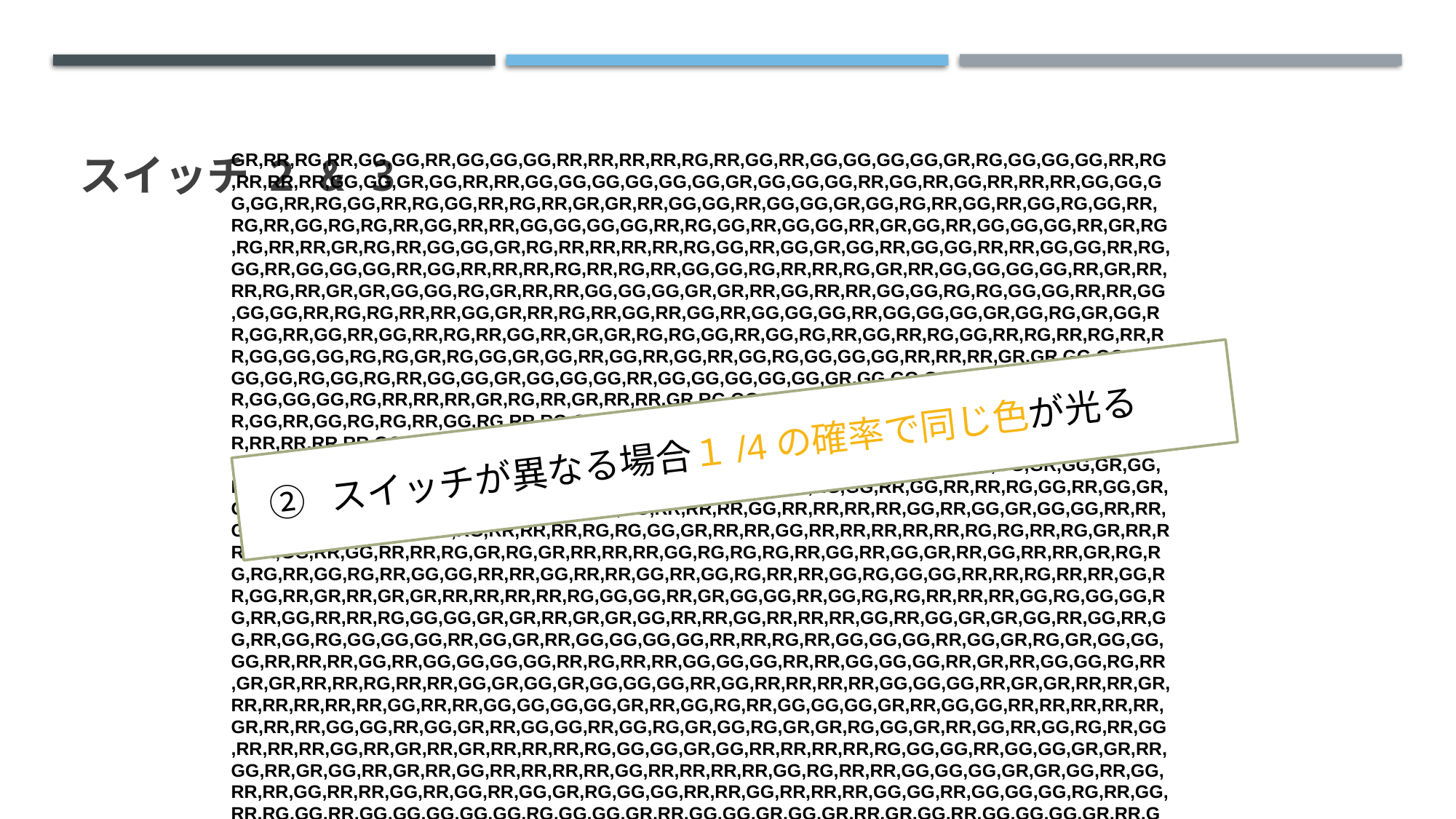

# スイッチ 2 & 3
GR,RR,RG,RR,GG,GG,RR,GG,GG,GG,RR,RR,RR,RR,RG,RR,GG,RR,GG,GG,GG,GG,GR,RG,GG,GG,GG,RR,RG,RR,RR,RR,GG,GG,GR,GG,RR,RR,GG,GG,GG,GG,GG,GG,GR,GG,GG,GG,RR,GG,RR,GG,RR,RR,RR,GG,GG,GG,GG,RR,RG,GG,RR,RG,GG,RR,RG,RR,GR,GR,RR,GG,GG,RR,GG,GG,GR,GG,RG,RR,GG,RR,GG,RG,GG,RR,RG,RR,GG,RG,RG,RR,GG,RR,RR,GG,GG,GG,GG,RR,RG,GG,RR,GG,GG,RR,GR,GG,RR,GG,GG,GG,RR,GR,RG,RG,RR,RR,GR,RG,RR,GG,GG,GR,RG,RR,RR,RR,RR,RG,GG,RR,GG,GR,GG,RR,GG,GG,RR,RR,GG,GG,RR,RG,GG,RR,GG,GG,GG,RR,GG,RR,RR,RR,RG,RR,RG,RR,GG,GG,RG,RR,RR,RG,GR,RR,GG,GG,GG,GG,RR,GR,RR,RR,RG,RR,GR,GR,GG,GG,RG,GR,RR,RR,GG,GG,GG,GR,GR,RR,GG,RR,RR,GG,GG,RG,RG,GG,GG,RR,RR,GG,GG,GG,RR,RG,RG,RR,RR,GG,GR,RR,RG,RR,GG,RR,GG,RR,GG,GG,GG,RR,GG,GG,GG,GR,GG,RG,GR,GG,RR,GG,RR,GG,RR,GG,RR,RG,RR,GG,RR,GR,GR,RG,RG,GG,RR,GG,RG,RR,GG,RR,RG,GG,RR,RG,RR,RG,RR,RR,GG,GG,GG,RG,RG,GR,RG,GG,GR,GG,RR,GG,RR,GG,RR,GG,RG,GG,GG,GG,RR,RR,RR,GR,GR,GG,GG,GG,GG,GG,RG,GG,RG,RR,GG,GG,GR,GG,GG,GG,RR,GG,GG,GG,GG,GG,GR,GG,GG,GG,RR,RR,RR,GG,GG,GG,RR,GG,GG,GG,RG,RR,RR,RR,GR,RG,RR,GR,RR,RR,GR,RG,GG,GG,RG,GG,RR,RG,GG,GG,RR,RR,RG,RR,RR,RR,GG,RR,GG,RG,RG,RR,GG,RG,RR,RG,GG,GG,GG,GG,RR,RR,GR,GG,RR,RR,RG,RR,GR,GG,RG,RR,GG,RG,RR,RR,RR,RR,RR,GG,GG,RR,RG,GG,RR,GG,RG,GG,GG,GG,RR,RR,RR,GG,GG,GR,GG,GR,RR,RR,GG,GG,RR,RR,GG,GG,GG,RG,RR,RR,GG,RR,GG,GG,GG,GG,RR,RG,GG,GG,GG,GR,GR,RR,RR,RR,RR,GG,GR,GG,GR,GG,RR,GG,RR,GG,GR,GR,RR,GG,GG,GR,RG,RR,RR,RR,GG,GG,RR,GG,RG,GG,RR,GG,RR,RR,RG,GG,RR,GG,GR,GG,GG,GG,RG,RR,GR,RG,RR,GG,RR,GG,RG,GG,RR,RR,RR,GG,RR,RR,RR,RR,GG,RR,GG,GR,GG,GG,RR,RR,GR,GG,GR,GR,RG,RR,RR,RG,RR,RR,RR,RG,RG,GG,GR,RR,RR,GG,RR,RR,RR,RR,RR,RG,RG,RR,RG,GR,RR,RR,RR,GG,RR,GG,RR,RR,RG,GR,RG,GR,RR,RR,RR,GG,RG,RG,RG,RR,GG,RR,GG,GR,RR,GG,RR,RR,GR,RG,RG,RG,RR,GG,RG,RR,GG,GG,RR,RR,GG,RR,RR,GG,RR,GG,RG,RR,RR,GG,RG,GG,GG,RR,RR,RG,RR,RR,GG,RR,GG,RR,GR,RR,GR,GR,RR,RR,RR,RR,RG,GG,GG,RR,GR,GG,GG,RR,GG,RG,RG,RR,RR,RR,GG,RG,GG,GG,RG,RR,GG,RR,RR,RG,GG,GG,GR,GR,RR,GR,GR,GG,RR,RR,GG,RR,RR,RR,GG,RR,GG,GR,GR,GG,RR,GG,RR,GG,RR,GG,RG,GG,GG,GG,RR,GG,GR,RR,GG,GG,GG,GG,RR,RR,RG,RR,GG,GG,GG,RR,GG,GR,RG,GR,GG,GG,GG,RR,RR,RR,GG,RR,GG,GG,GG,GG,RR,RG,RR,RR,GG,GG,GG,RR,RR,GG,GG,GG,RR,GR,RR,GG,GG,RG,RR,GR,GR,RR,RR,RG,RR,RR,GG,GR,GG,GR,GG,GG,GG,RR,GG,RR,RR,RR,RR,GG,GG,GG,RR,GR,GR,RR,RR,GR,RR,RR,RR,RR,RR,GG,RR,RR,GG,GG,GG,GG,GR,RR,GG,RG,RR,GG,GG,GG,GR,RR,GG,GG,RR,RR,RR,RR,RR,GR,RR,RR,GG,GG,RR,GG,GR,RR,GG,GG,RR,GG,RG,GR,GG,RG,GR,GR,RG,GG,GR,RR,GG,RR,GG,RG,RR,GG,RR,RR,RR,GG,RR,GR,RR,GR,RR,RR,RR,RG,GG,GG,GR,GG,RR,RR,RR,RR,RG,GG,GG,RR,GG,GG,GR,GR,RR,GG,RR,GR,GG,RR,GR,RR,GG,RR,RR,RR,RR,GG,RR,RR,RR,RR,GG,RG,RR,RR,GG,GG,GG,GR,GR,GG,RR,GG,RR,RR,GG,RR,RR,GG,RR,GG,RR,GG,GR,RG,GG,GG,RR,RR,GG,RR,RR,RR,GG,GG,RR,GG,GG,GG,RG,RR,GG,RR,RG,GG,RR,GG,GG,GG,GG,GG,RG,GG,GG,GR,RR,GG,GG,GR,GG,GR,RR,GR,GG,RR,GG,GG,GG,GR,RR,GR,RR,GG,RG,GG,GG,RR,RG,GG,RR,RR,GR,RR,GG,GG,RR,GR,GG,RR,GG,RG,GG,GR,RG,GR,GG,RR,GR,RG,RG,RG,RG,GG,RR,GG,RG,GG,RR,RG,RR,GR,GG,RR,RR,GG,RR,RR,GG,GR,RR,RR,GG,RG,GR,GR,RG,RR,RR,GG,GG,GR,RR,RR,GG,GG,GG,RR,RG,GG,GG,GG,RR,RR,GG,RR,GG,RG,GR,RR,GG,RR,RR,GR,RR,GR,GR,GG,RR,GG,GR,GG,GG,GG,RR,RR,GG,RG,GG,RR,RR,GG,GG,RR,RR,RR

②  スイッチが異なる場合１/4の確率で同じ色が光る